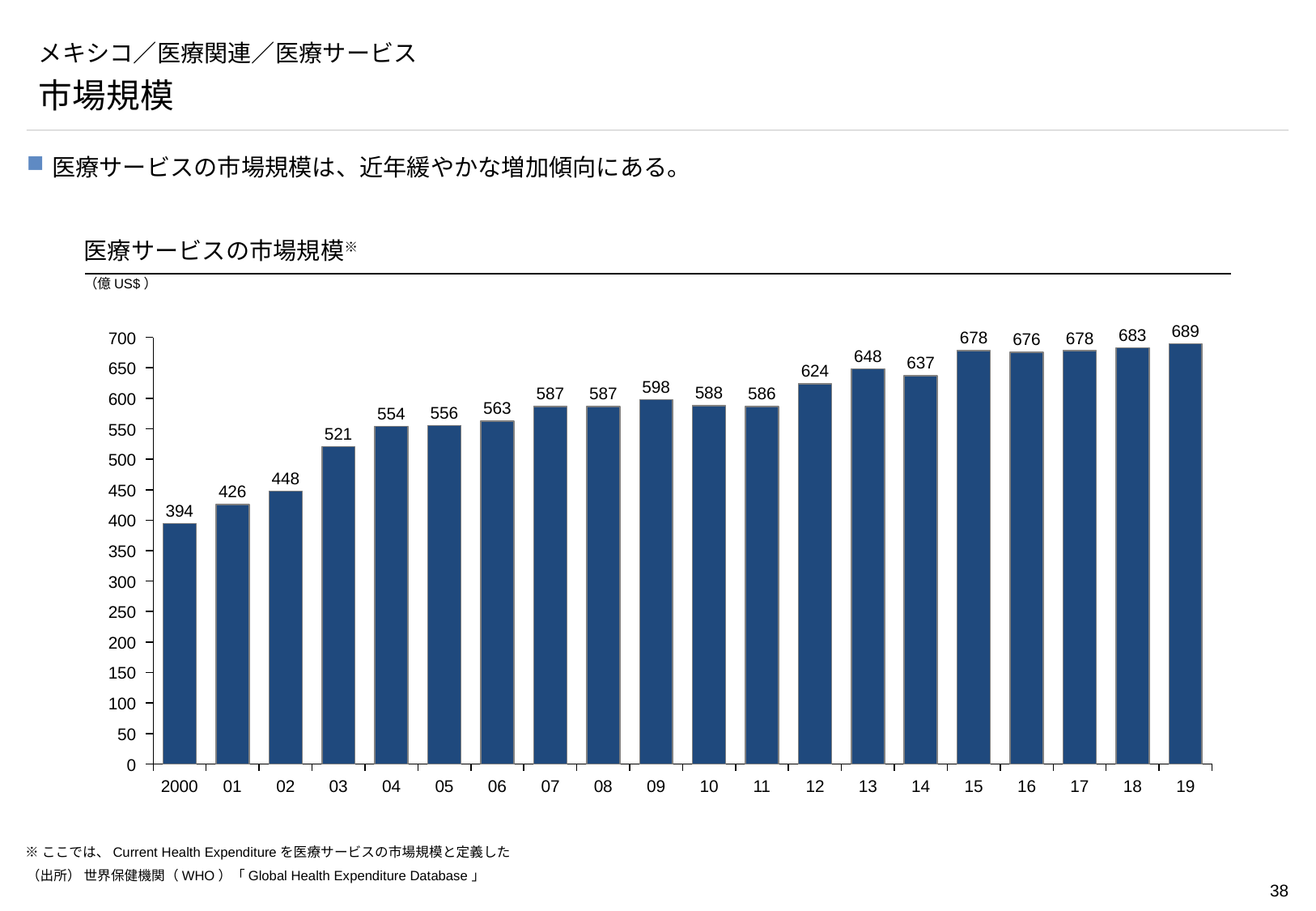

# メキシコ／医療関連／医療サービス
市場規模
医療サービスの市場規模は、近年緩やかな増加傾向にある。
医療サービスの市場規模※
（億US$）
689
683

### Chart

| Category |  |
|---|---|
678
700
678
676
648
637
650
624
598
588
587
587
586
600
563
556
554
550
521
500
448
450
426
394
400
350
300
250
200
150
100
50
0
2000
01
02
03
04
05
06
07
08
09
10
11
12
13
14
15
16
17
18
19
※ここでは、Current Health Expenditureを医療サービスの市場規模と定義した
（出所） 世界保健機関（WHO）「Global Health Expenditure Database」